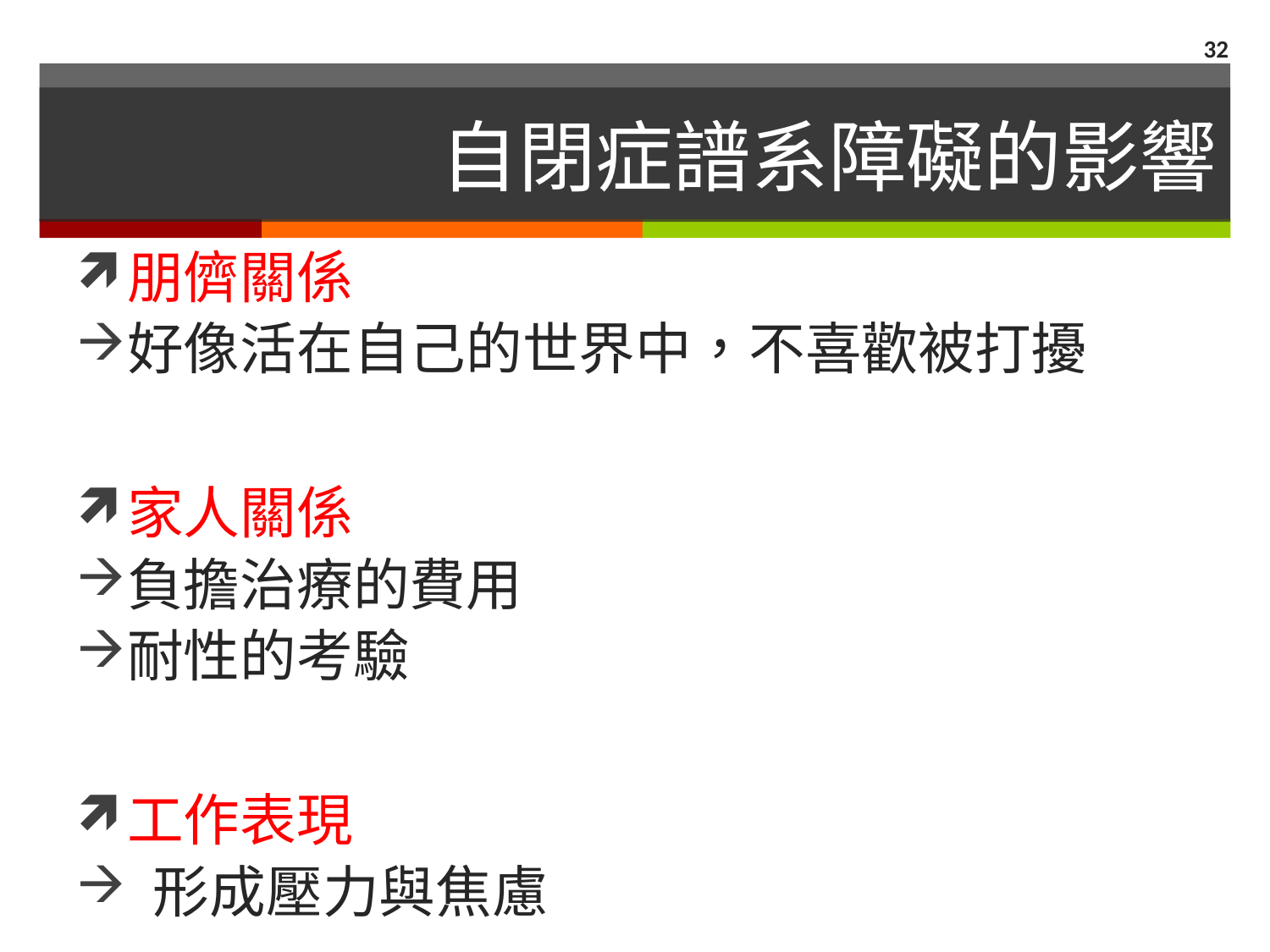

32
# 自閉症譜系障礙的影響
朋儕關係
好像活在自己的世界中，不喜歡被打擾

家人關係
負擔治療的費用
耐性的考驗

工作表現
 形成壓力與焦慮